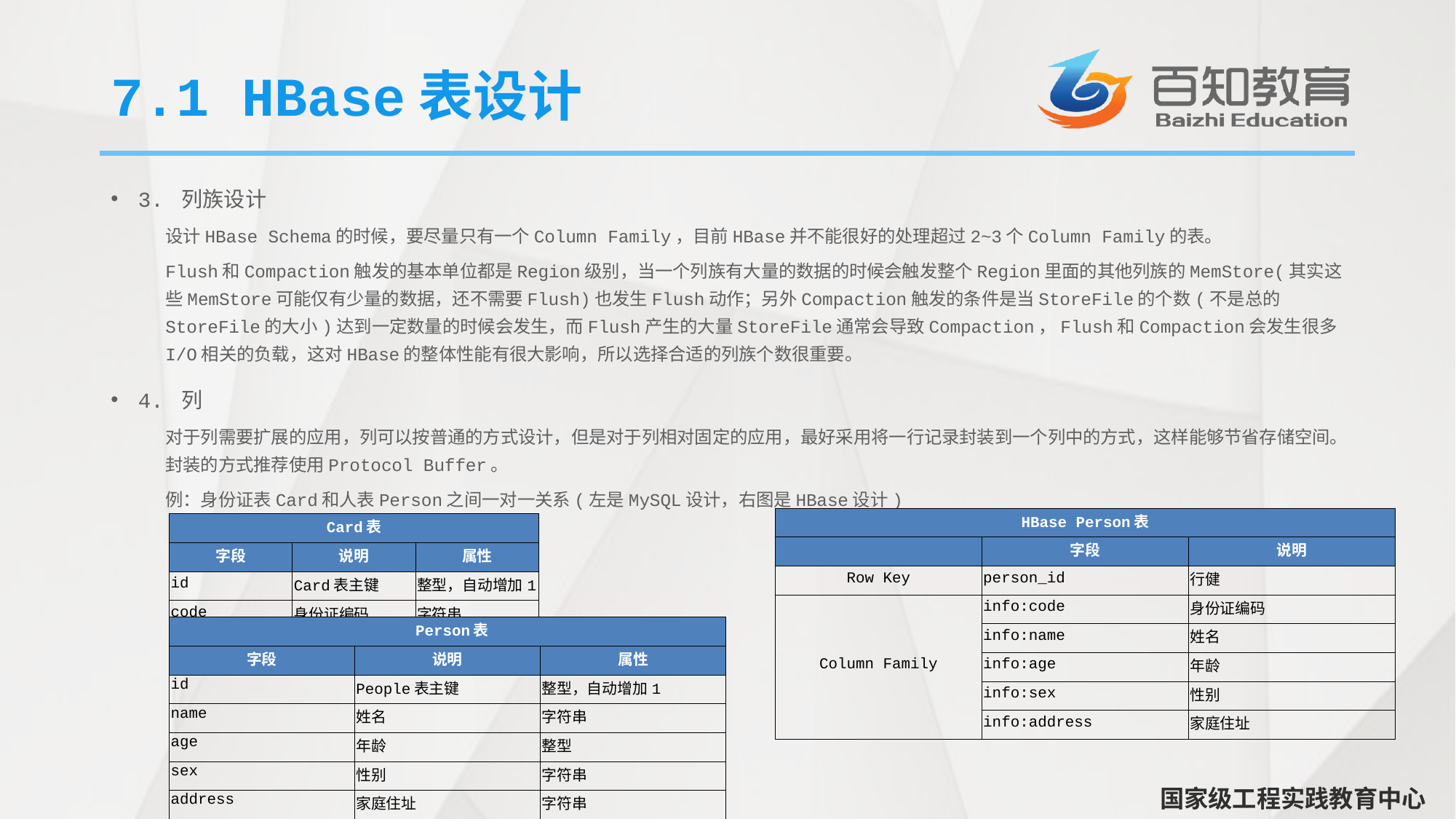

# 7.1 HBase表设计
3. 列族设计
设计HBase Schema的时候，要尽量只有一个Column Family，目前HBase并不能很好的处理超过2~3个Column Family的表。
Flush和Compaction触发的基本单位都是Region级别，当一个列族有大量的数据的时候会触发整个Region里面的其他列族的MemStore(其实这些MemStore可能仅有少量的数据，还不需要Flush)也发生Flush动作；另外Compaction触发的条件是当StoreFile的个数(不是总的StoreFile的大小)达到一定数量的时候会发生，而Flush产生的大量StoreFile通常会导致Compaction，Flush和Compaction会发生很多I/O相关的负载，这对HBase的整体性能有很大影响，所以选择合适的列族个数很重要。
4. 列
对于列需要扩展的应用，列可以按普通的方式设计，但是对于列相对固定的应用，最好采用将一行记录封装到一个列中的方式，这样能够节省存储空间。封装的方式推荐使用Protocol Buffer。
例：身份证表Card和人表Person之间一对一关系(左是MySQL设计，右图是HBase设计)

| HBase Person表 |  |  |
| --- | --- | --- |
|  | 字段 | 说明 |
| Row Key | person\_id | 行健 |
| Column Family | info:code | 身份证编码 |
|  | info:name | 姓名 |
|  | info:age | 年龄 |
|  | info:sex | 性别 |
|  | info:address | 家庭住址 |
| Card表 |  |  |
| --- | --- | --- |
| 字段 | 说明 | 属性 |
| id | Card表主键 | 整型，自动增加1 |
| code | 身份证编码 | 字符串 |
| Person表 |  |  |
| --- | --- | --- |
| 字段 | 说明 | 属性 |
| id | People表主键 | 整型，自动增加1 |
| name | 姓名 | 字符串 |
| age | 年龄 | 整型 |
| sex | 性别 | 字符串 |
| address | 家庭住址 | 字符串 |
| card\_id | 外键关联Card表id主键 | 整型 |